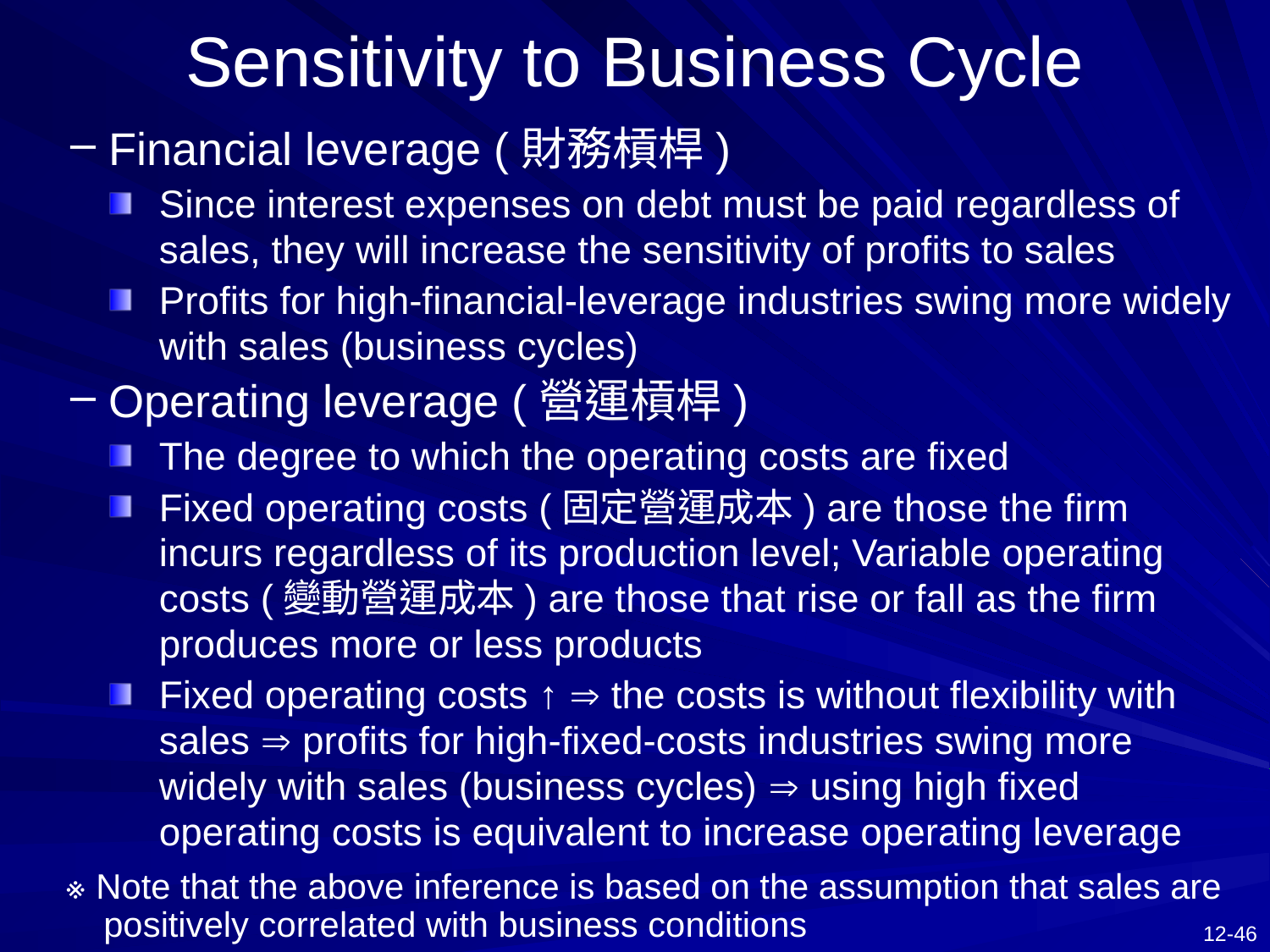

# Sensitivity to Business Cycle
Financial leverage (財務槓桿)
Since interest expenses on debt must be paid regardless of sales, they will increase the sensitivity of profits to sales
Profits for high-financial-leverage industries swing more widely with sales (business cycles)
Operating leverage (營運槓桿)
The degree to which the operating costs are fixed
Fixed operating costs (固定營運成本) are those the firm incurs regardless of its production level; Variable operating costs (變動營運成本) are those that rise or fall as the firm produces more or less products
Fixed operating costs ↑ ⇒ the costs is without flexibility with sales ⇒ profits for high-fixed-costs industries swing more widely with sales (business cycles) ⇒ using high fixed operating costs is equivalent to increase operating leverage
※ Note that the above inference is based on the assumption that sales are positively correlated with business conditions